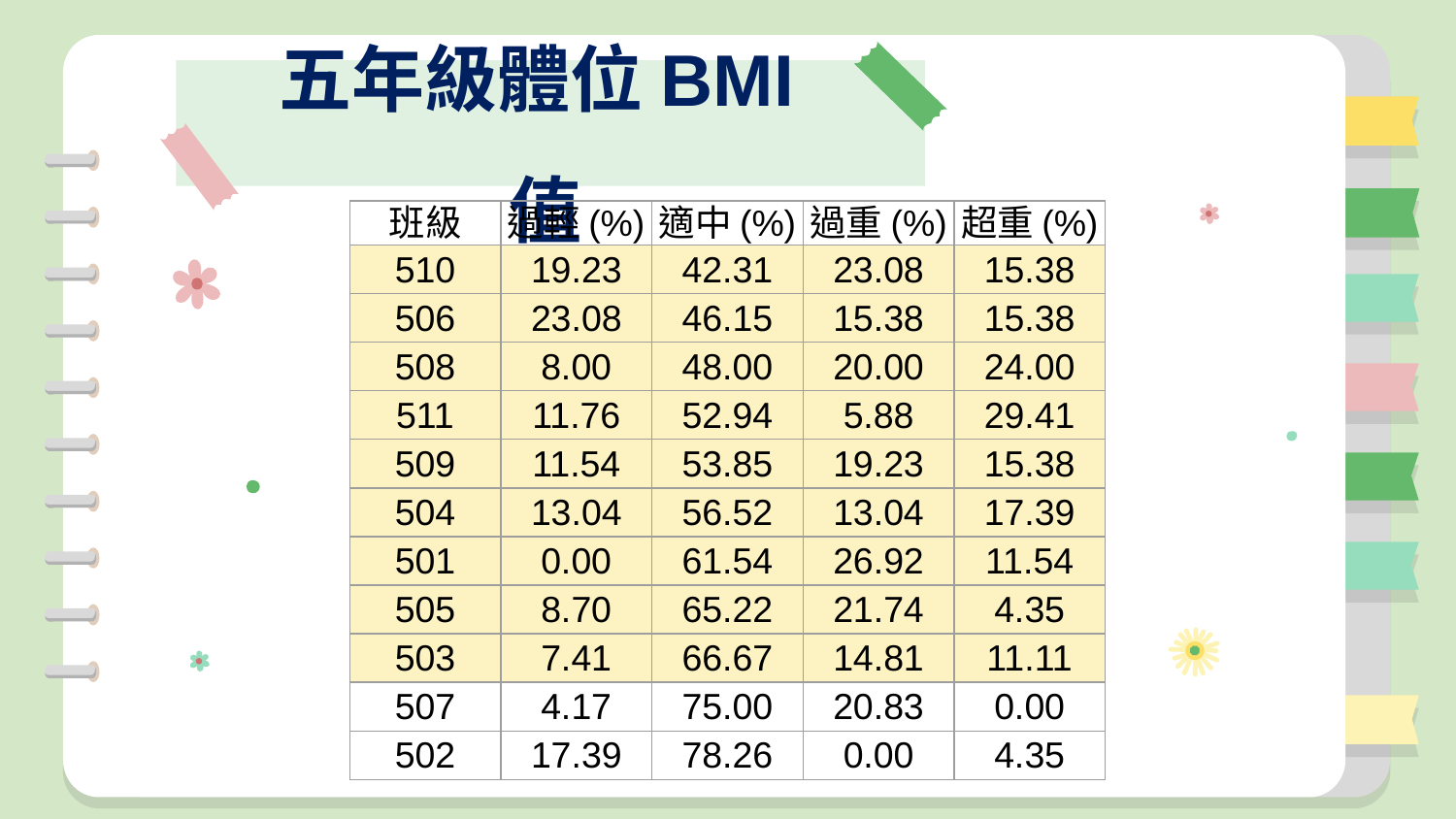

# 五年級體位BMI值

| 班級 | 過輕(%) | 適中(%) | 過重(%) | 超重(%) |
| --- | --- | --- | --- | --- |
| 510 | 19.23 | 42.31 | 23.08 | 15.38 |
| 506 | 23.08 | 46.15 | 15.38 | 15.38 |
| 508 | 8.00 | 48.00 | 20.00 | 24.00 |
| 511 | 11.76 | 52.94 | 5.88 | 29.41 |
| 509 | 11.54 | 53.85 | 19.23 | 15.38 |
| 504 | 13.04 | 56.52 | 13.04 | 17.39 |
| 501 | 0.00 | 61.54 | 26.92 | 11.54 |
| 505 | 8.70 | 65.22 | 21.74 | 4.35 |
| 503 | 7.41 | 66.67 | 14.81 | 11.11 |
| 507 | 4.17 | 75.00 | 20.83 | 0.00 |
| 502 | 17.39 | 78.26 | 0.00 | 4.35 |